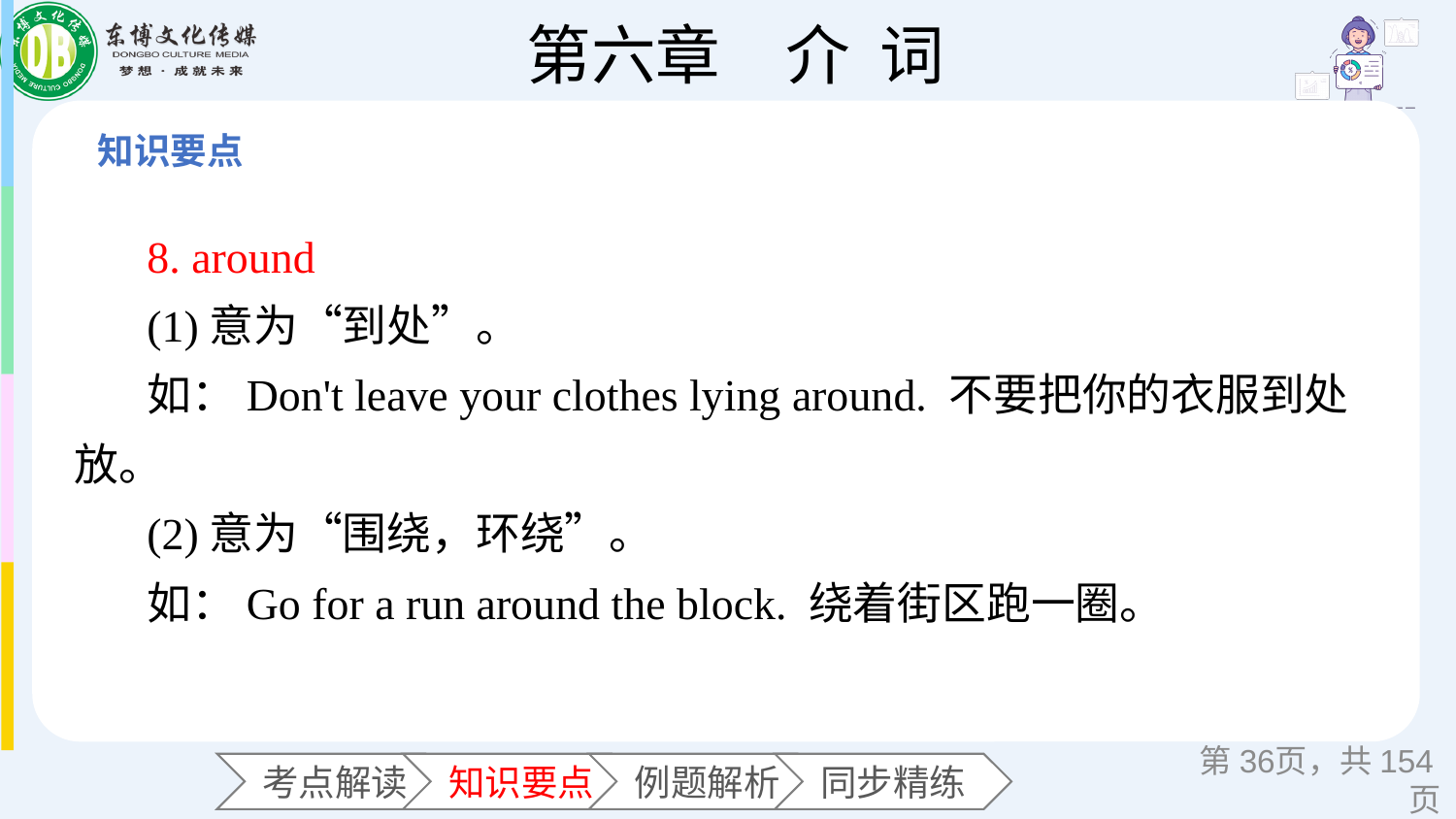

8. around
(1)意为“到处”。
如：Don't leave your clothes lying around. 不要把你的衣服到处放。
(2)意为“围绕，环绕”。
如：Go for a run around the block. 绕着街区跑一圈。
第36页，共154页